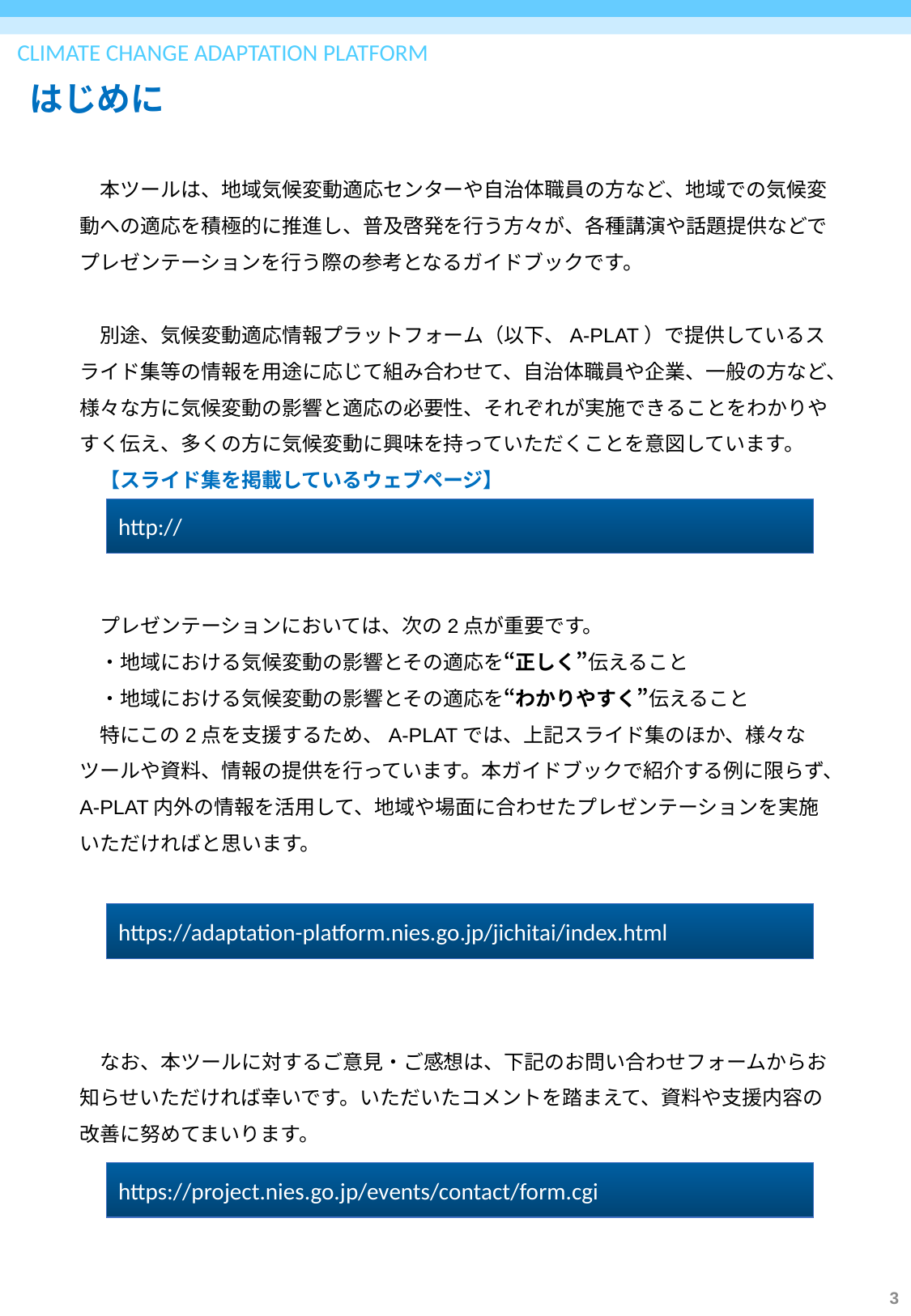

# はじめに
　本ツールは、地域気候変動適応センターや自治体職員の方など、地域での気候変動への適応を積極的に推進し、普及啓発を行う方々が、各種講演や話題提供などでプレゼンテーションを行う際の参考となるガイドブックです。

　別途、気候変動適応情報プラットフォーム（以下、A-PLAT）で提供しているスライド集等の情報を用途に応じて組み合わせて、自治体職員や企業、一般の方など、様々な方に気候変動の影響と適応の必要性、それぞれが実施できることをわかりやすく伝え、多くの方に気候変動に興味を持っていただくことを意図しています。
　【スライド集を掲載しているウェブページ】

　プレゼンテーションにおいては、次の2点が重要です。
　・地域における気候変動の影響とその適応を“正しく”伝えること
　・地域における気候変動の影響とその適応を“わかりやすく”伝えること
　特にこの2点を支援するため、A-PLATでは、上記スライド集のほか、様々なツールや資料、情報の提供を行っています。本ガイドブックで紹介する例に限らず、A-PLAT内外の情報を活用して、地域や場面に合わせたプレゼンテーションを実施いただければと思います。

　【「地域の適応」トップページ】

　なお、本ツールに対するご意見・ご感想は、下記のお問い合わせフォームからお知らせいただければ幸いです。いただいたコメントを踏まえて、資料や支援内容の改善に努めてまいります。

　【お問い合わせフォーム】

http://
https://adaptation-platform.nies.go.jp/jichitai/index.html
https://project.nies.go.jp/events/contact/form.cgi
3